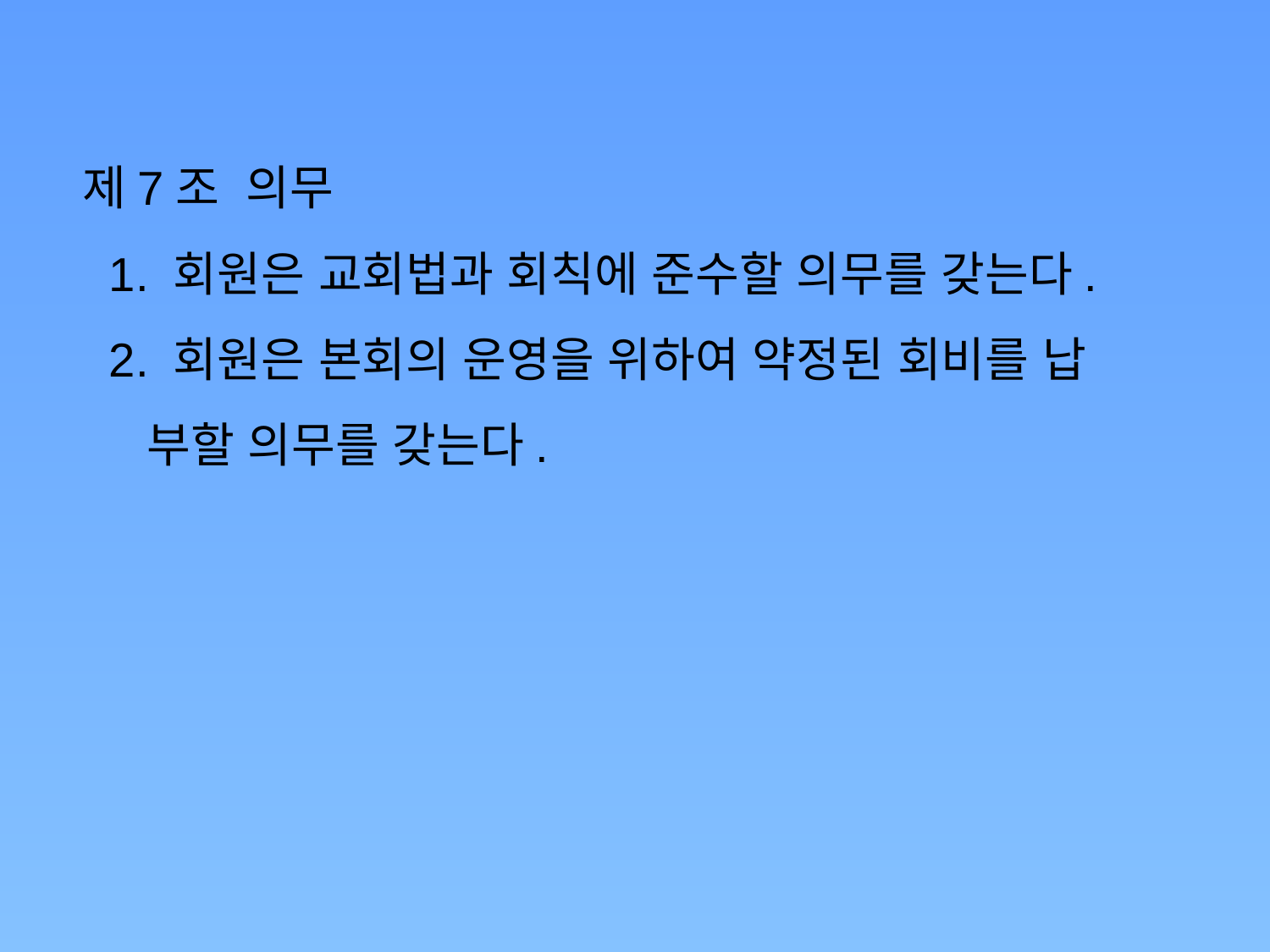

제7조  의무
  1. 회원은 교회법과 회칙에 준수할 의무를 갖는다.
  2. 회원은 본회의 운영을 위하여 약정된 회비를 납
    부할 의무를 갖는다.